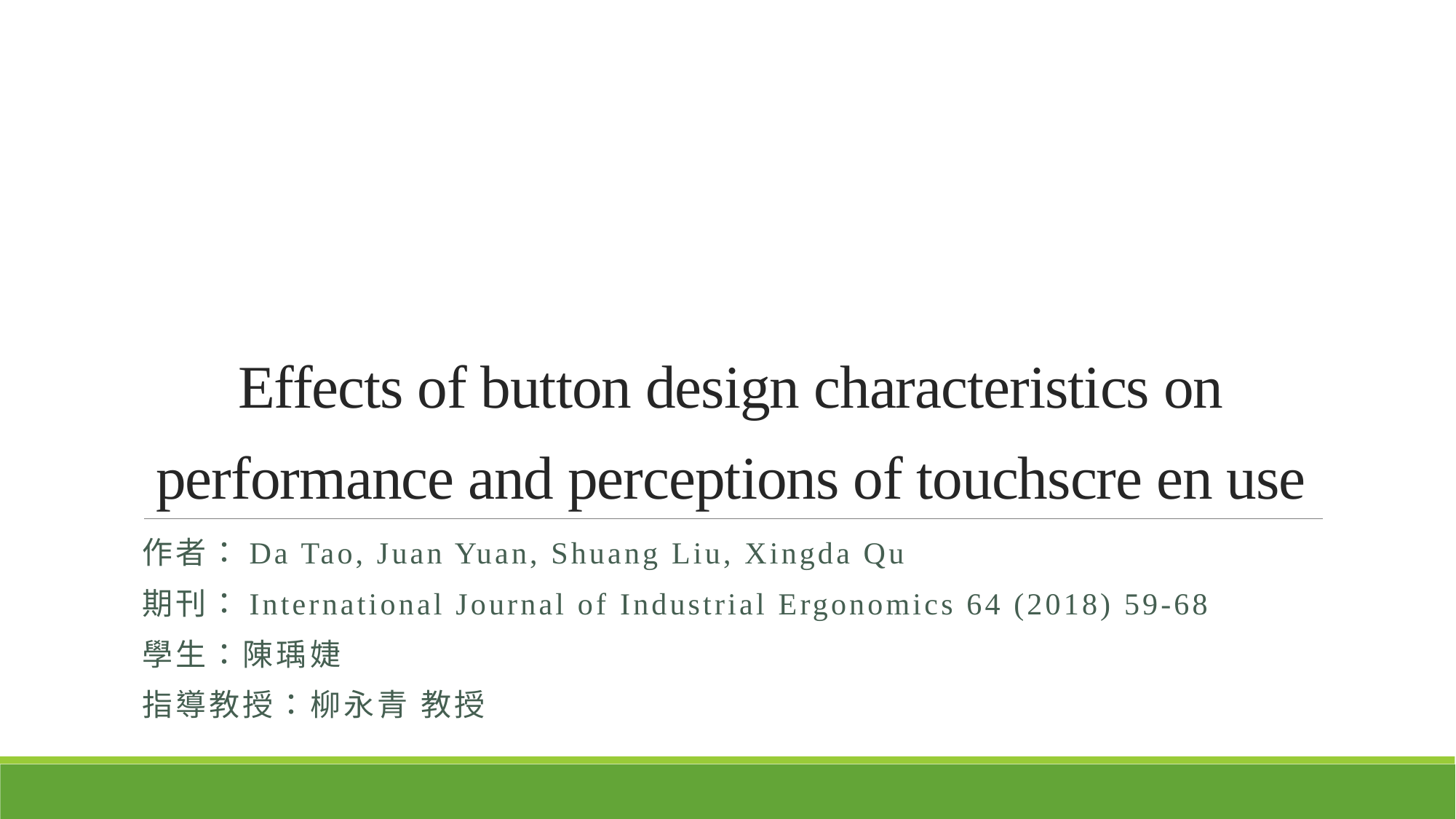

# Effects of button design characteristics on performance and perceptions of touchscre en use
作者：Da Tao, Juan Yuan, Shuang Liu, Xingda Qu
期刊：International Journal of Industrial Ergonomics 64 (2018) 59-68
學生：陳瑀婕
指導教授：柳永青 教授